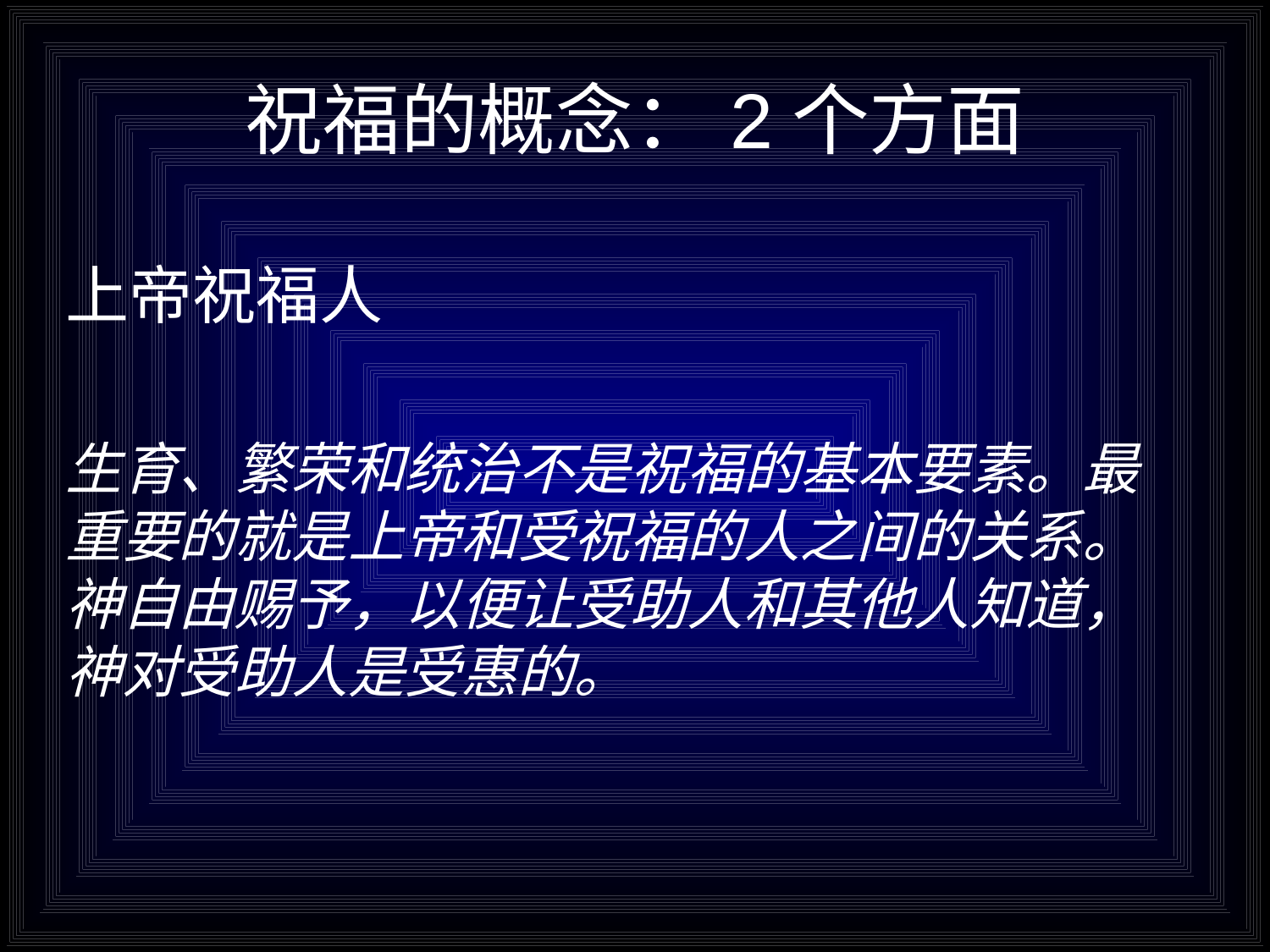

# 祝福的概念：2个方面

上帝祝福人

生育、繁荣和统治不是祝福的基本要素。最重要的就是上帝和受祝福的人之间的关系。神自由赐予，以便让受助人和其他人知道，神对受助人是受惠的。